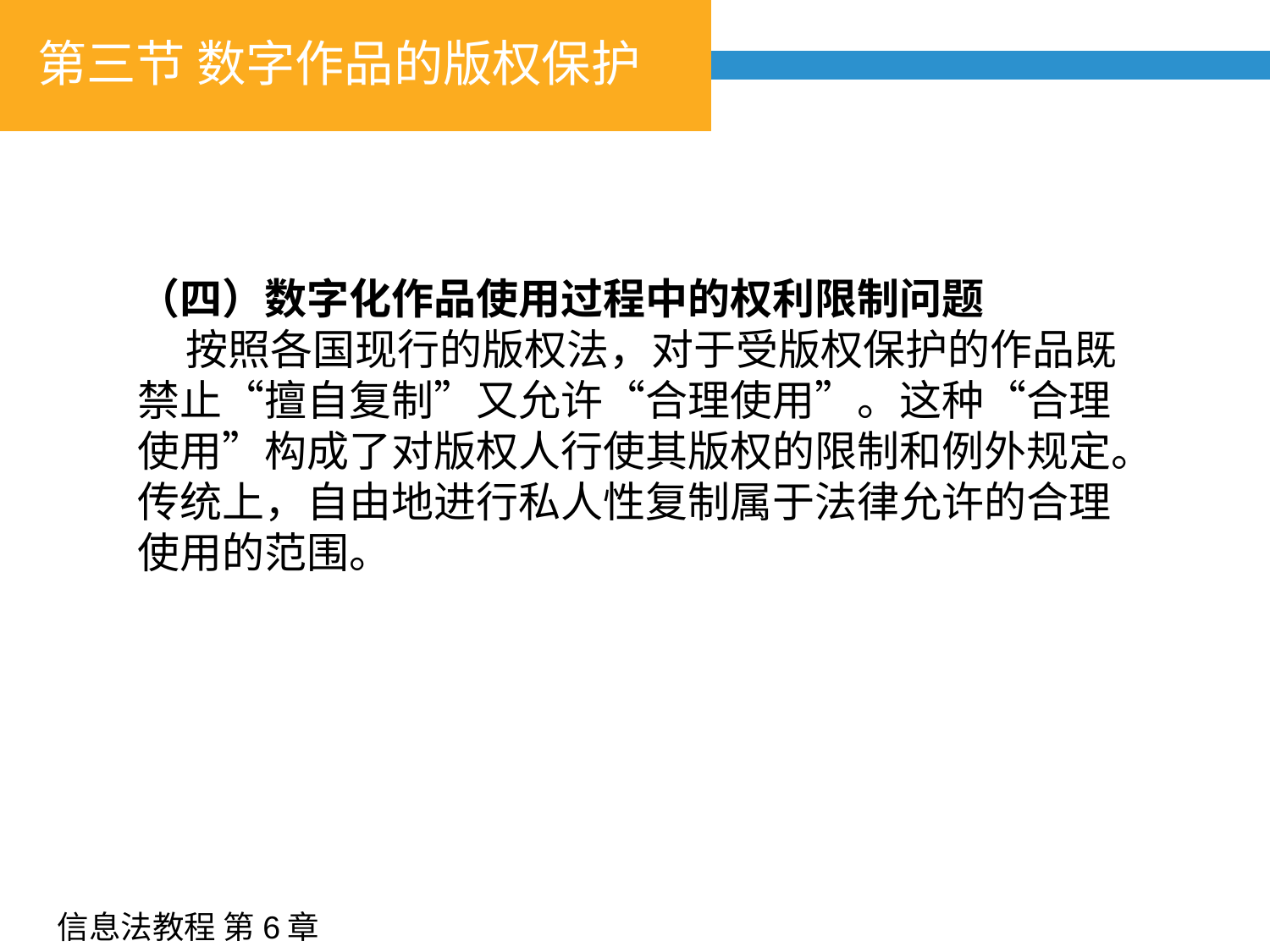

# 第三节 数字作品的版权保护
（四）数字化作品使用过程中的权利限制问题
    按照各国现行的版权法，对于受版权保护的作品既禁止“擅自复制”又允许“合理使用”。这种“合理使用”构成了对版权人行使其版权的限制和例外规定。传统上，自由地进行私人性复制属于法律允许的合理使用的范围。
信息法教程 第6章